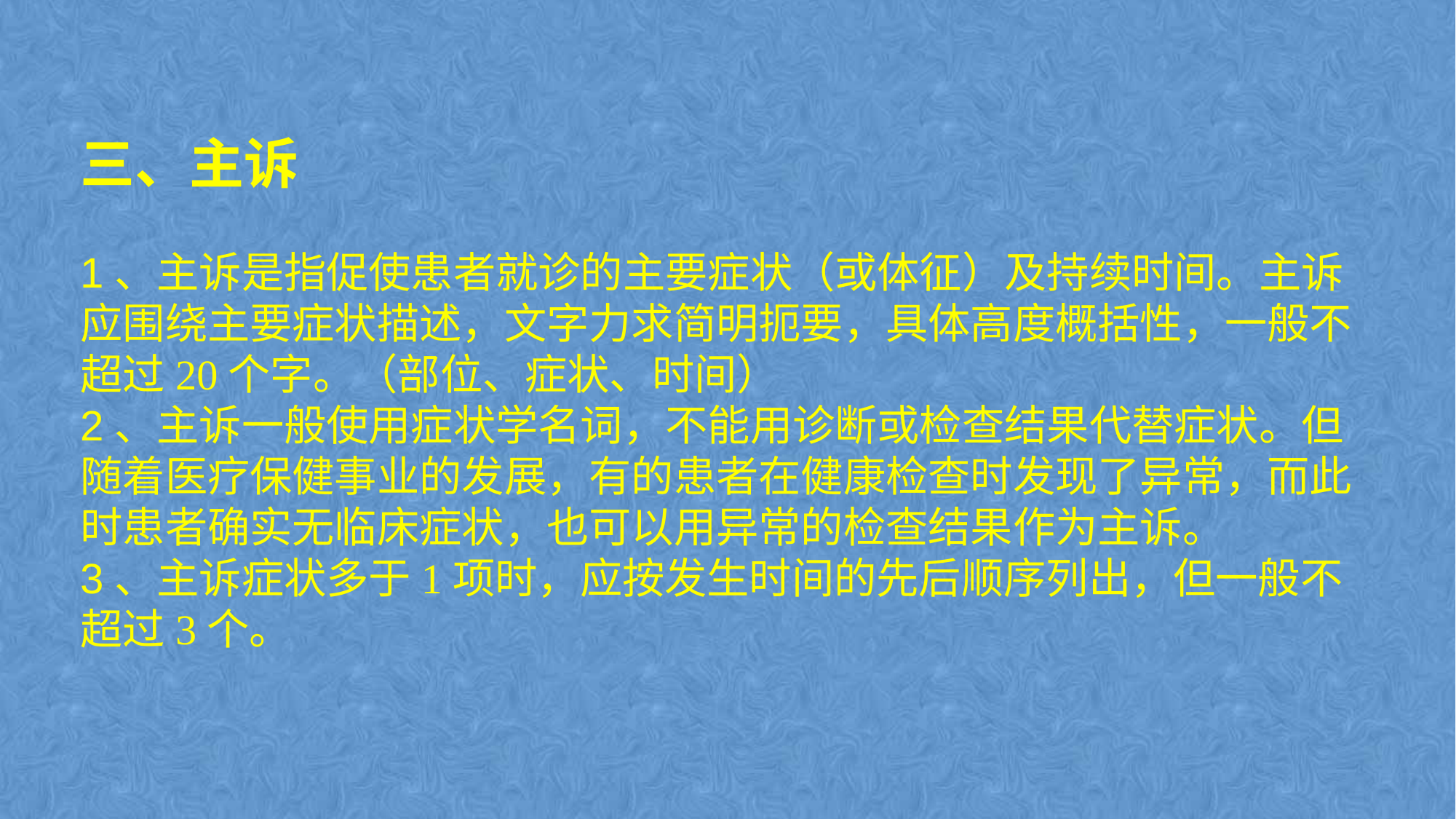

三、主诉

1、主诉是指促使患者就诊的主要症状（或体征）及持续时间。主诉应围绕主要症状描述，文字力求简明扼要，具体高度概括性，一般不超过20个字。（部位、症状、时间）
2、主诉一般使用症状学名词，不能用诊断或检查结果代替症状。但随着医疗保健事业的发展，有的患者在健康检查时发现了异常，而此时患者确实无临床症状，也可以用异常的检查结果作为主诉。
3、主诉症状多于1项时，应按发生时间的先后顺序列出，但一般不超过3个。